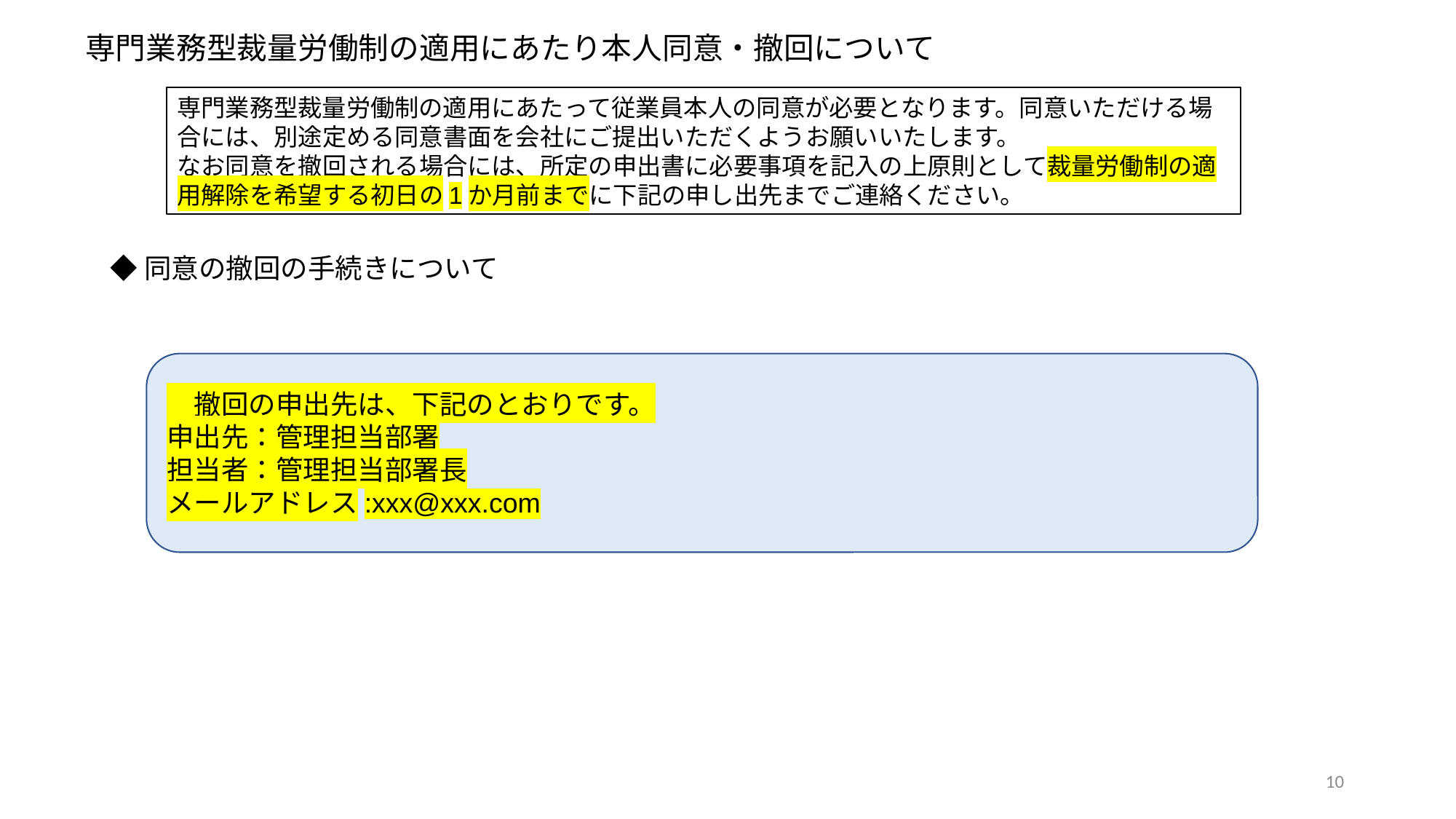

専門業務型裁量労働制の適用にあたり本人同意・撤回について
専門業務型裁量労働制の適用にあたって従業員本人の同意が必要となります。同意いただける場合には、別途定める同意書面を会社にご提出いただくようお願いいたします。
なお同意を撤回される場合には、所定の申出書に必要事項を記入の上原則として裁量労働制の適用解除を希望する初日の1か月前までに下記の申し出先までご連絡ください。
◆同意の撤回の手続きについて
　撤回の申出先は、下記のとおりです。
申出先：管理担当部署
担当者：管理担当部署長
メールアドレス:xxx@xxx.com
10